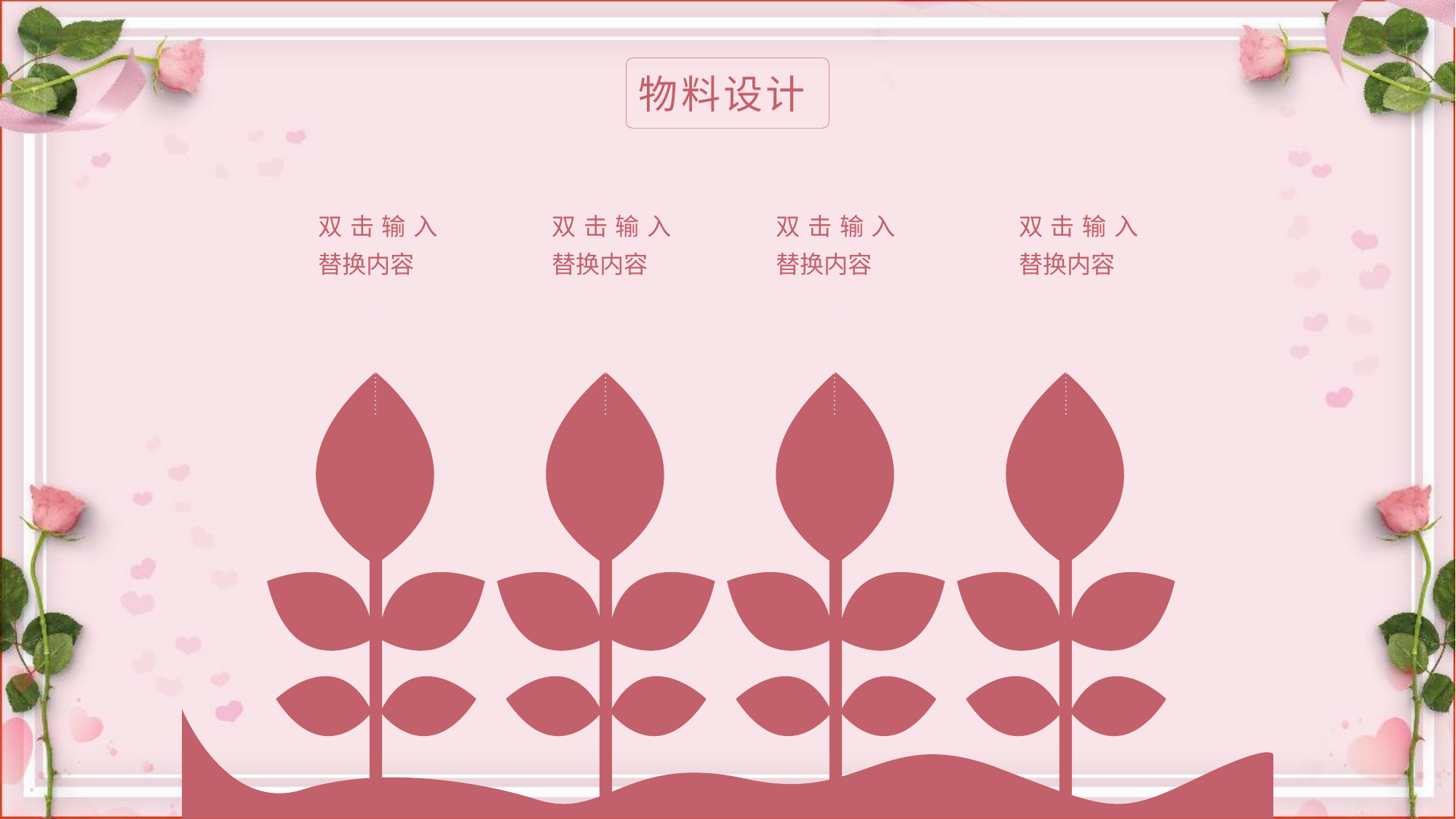

物料设计
双击输入替换内容
双击输入替换内容
双击输入替换内容
双击输入替换内容